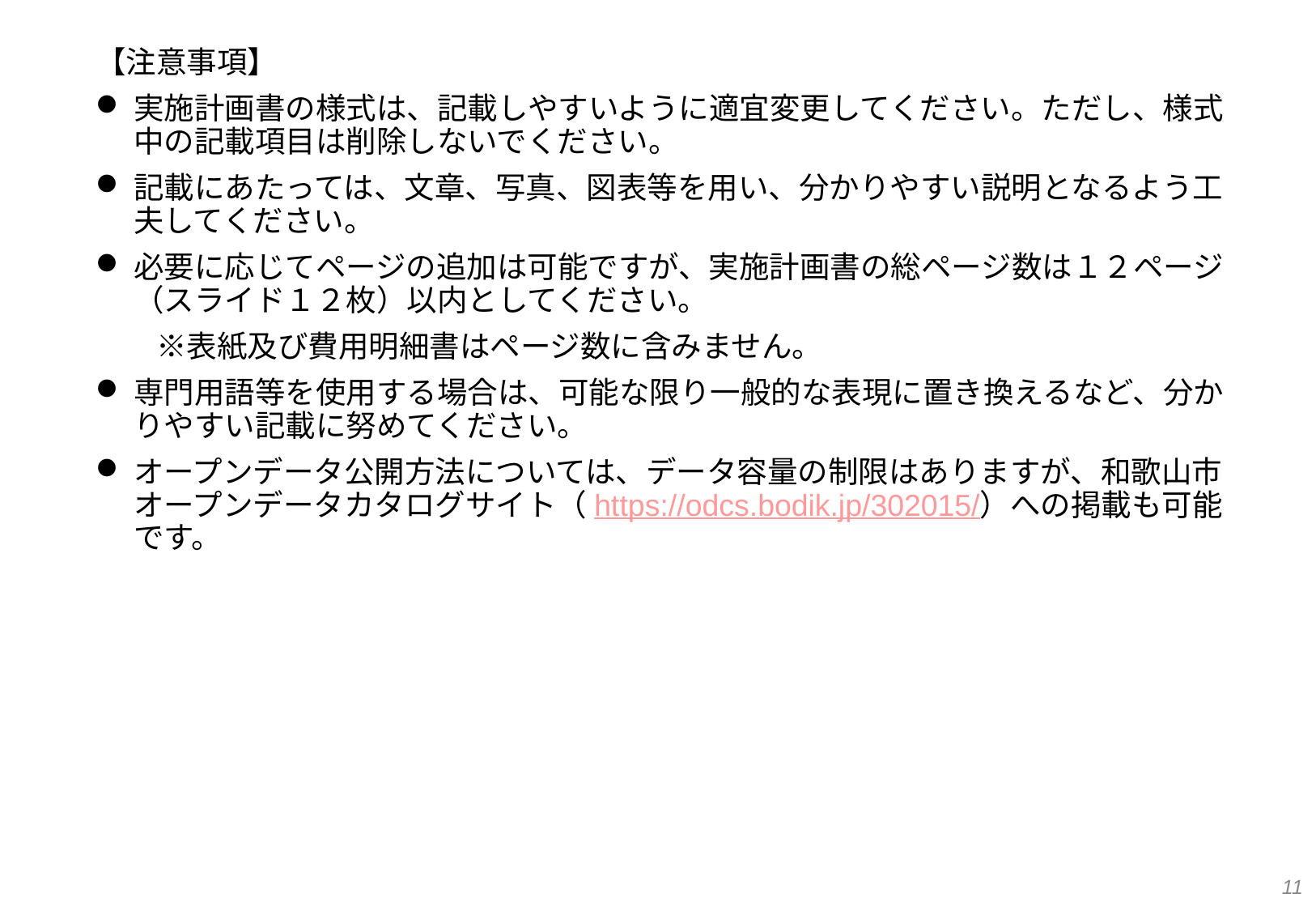

【注意事項】
実施計画書の様式は、記載しやすいように適宜変更してください。ただし、様式中の記載項目は削除しないでください。
記載にあたっては、文章、写真、図表等を用い、分かりやすい説明となるよう工夫してください。
必要に応じてページの追加は可能ですが、実施計画書の総ページ数は１２ページ（スライド１２枚）以内としてください。
　　※表紙及び費用明細書はページ数に含みません。
専門用語等を使用する場合は、可能な限り一般的な表現に置き換えるなど、分かりやすい記載に努めてください。
オープンデータ公開方法については、データ容量の制限はありますが、和歌山市オープンデータカタログサイト（https://odcs.bodik.jp/302015/）への掲載も可能です。
11